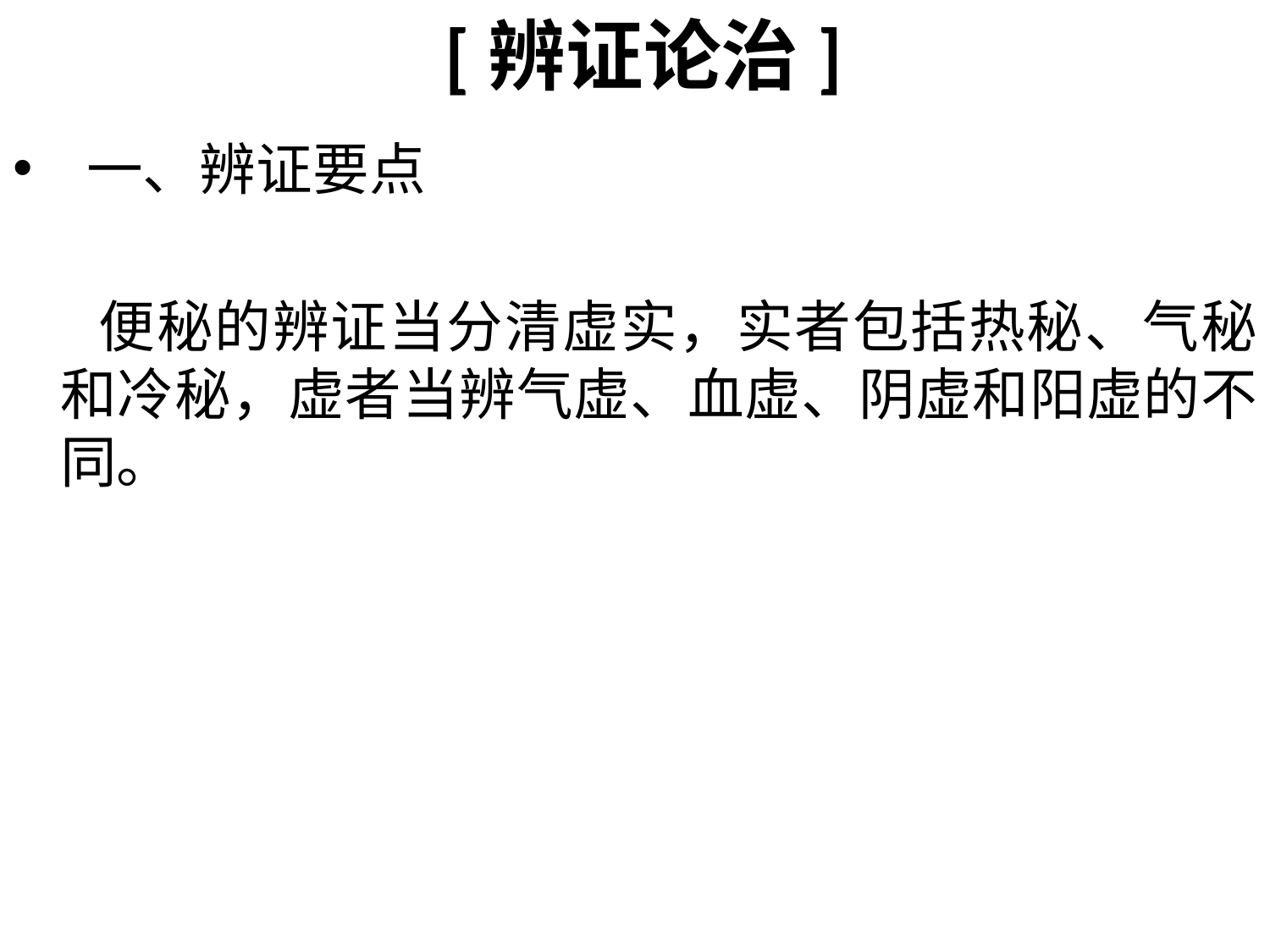

# [辨证论治]
 一、辨证要点

     便秘的辨证当分清虚实，实者包括热秘、气秘和冷秘，虚者当辨气虚、血虚、阴虚和阳虚的不同。